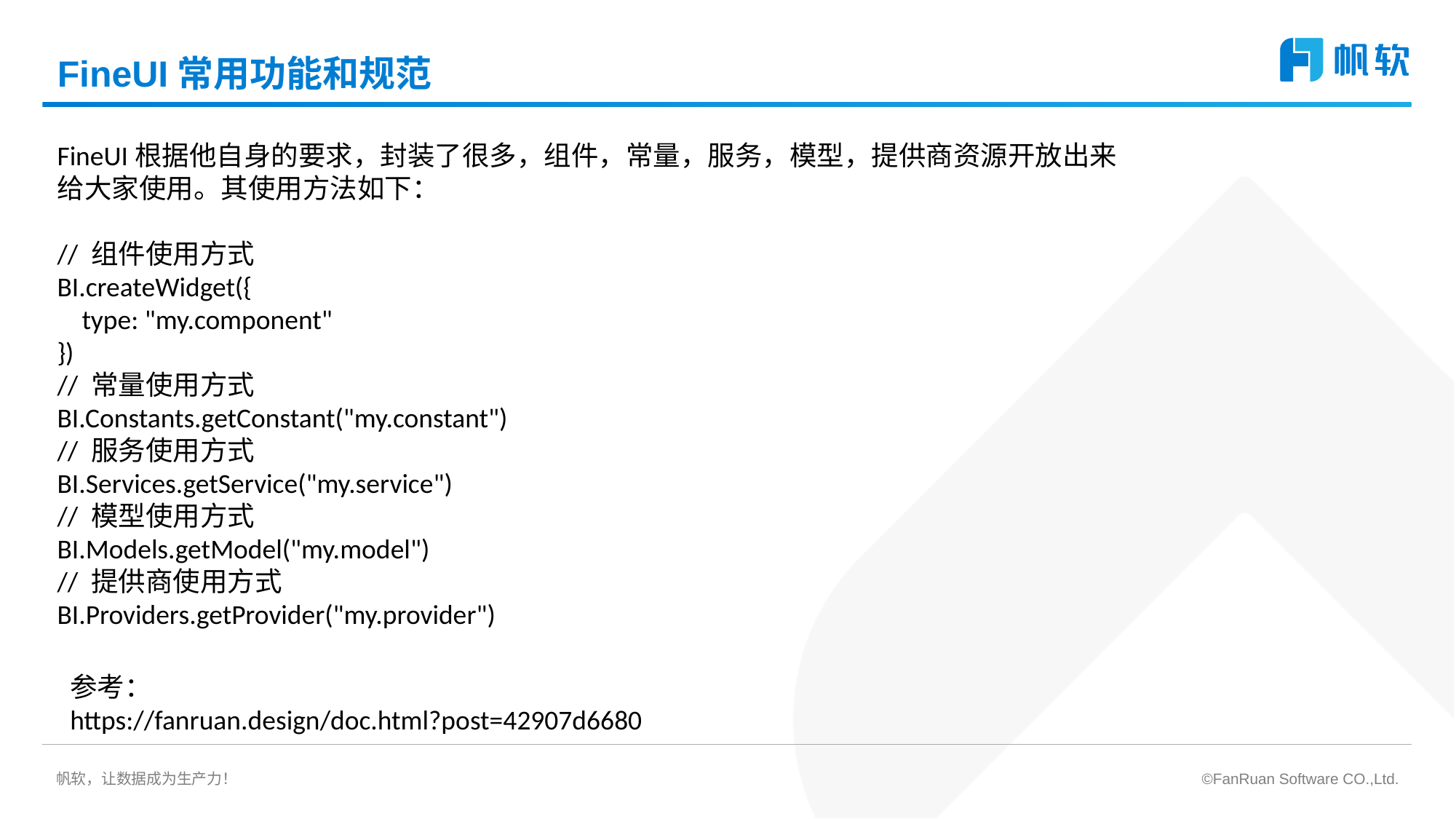

# FineUI常用功能和规范
FineUI根据他自身的要求，封装了很多，组件，常量，服务，模型，提供商资源开放出来给大家使用。其使用方法如下：

// 组件使用方式
BI.createWidget({
    type: "my.component"
})
// 常量使用方式
BI.Constants.getConstant("my.constant")
// 服务使用方式
BI.Services.getService("my.service")
// 模型使用方式
BI.Models.getModel("my.model")
// 提供商使用方式
BI.Providers.getProvider("my.provider")
参考：
https://fanruan.design/doc.html?post=42907d6680